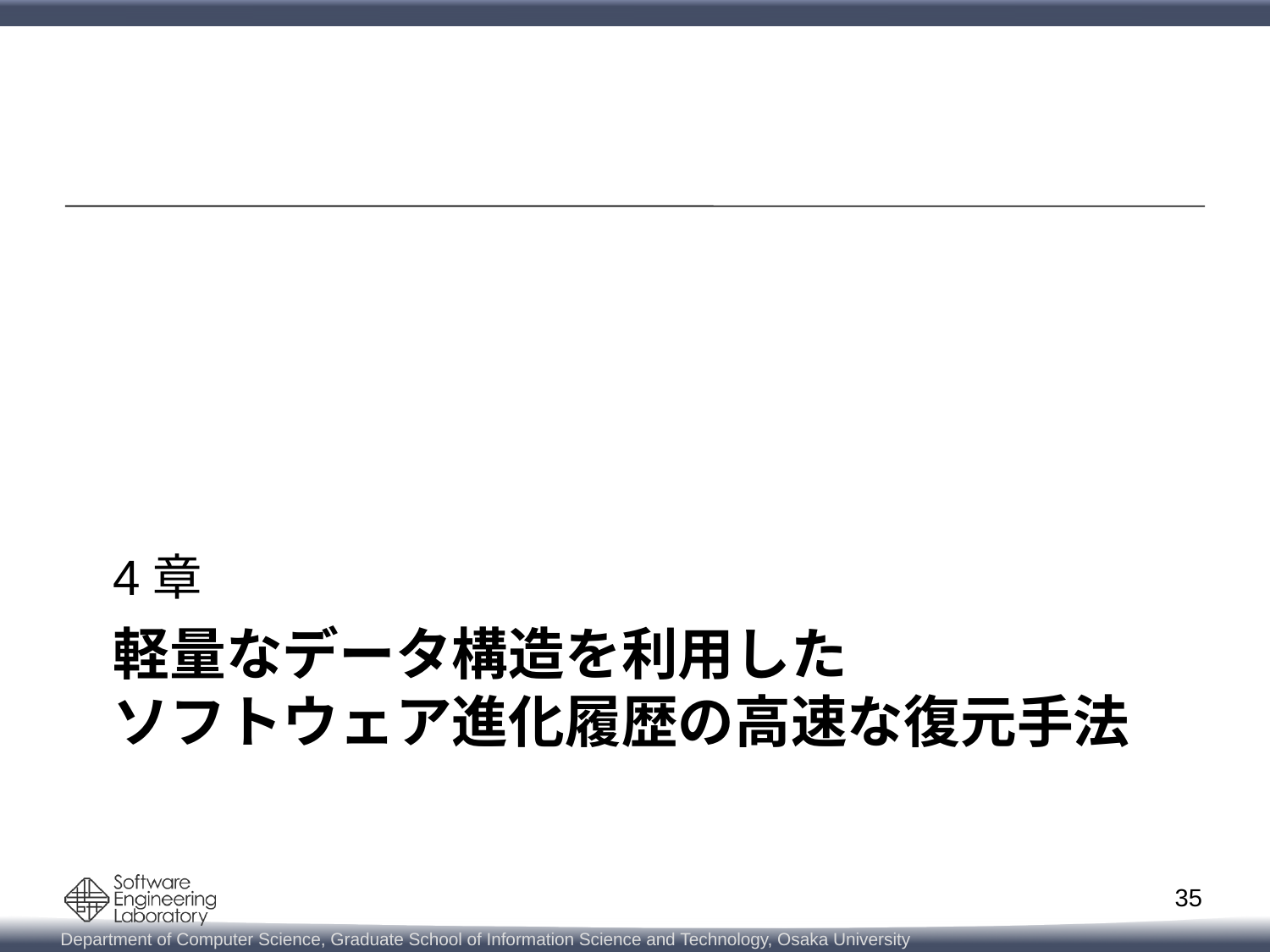

4章
# 軽量なデータ構造を利用した ソフトウェア進化履歴の高速な復元手法
35